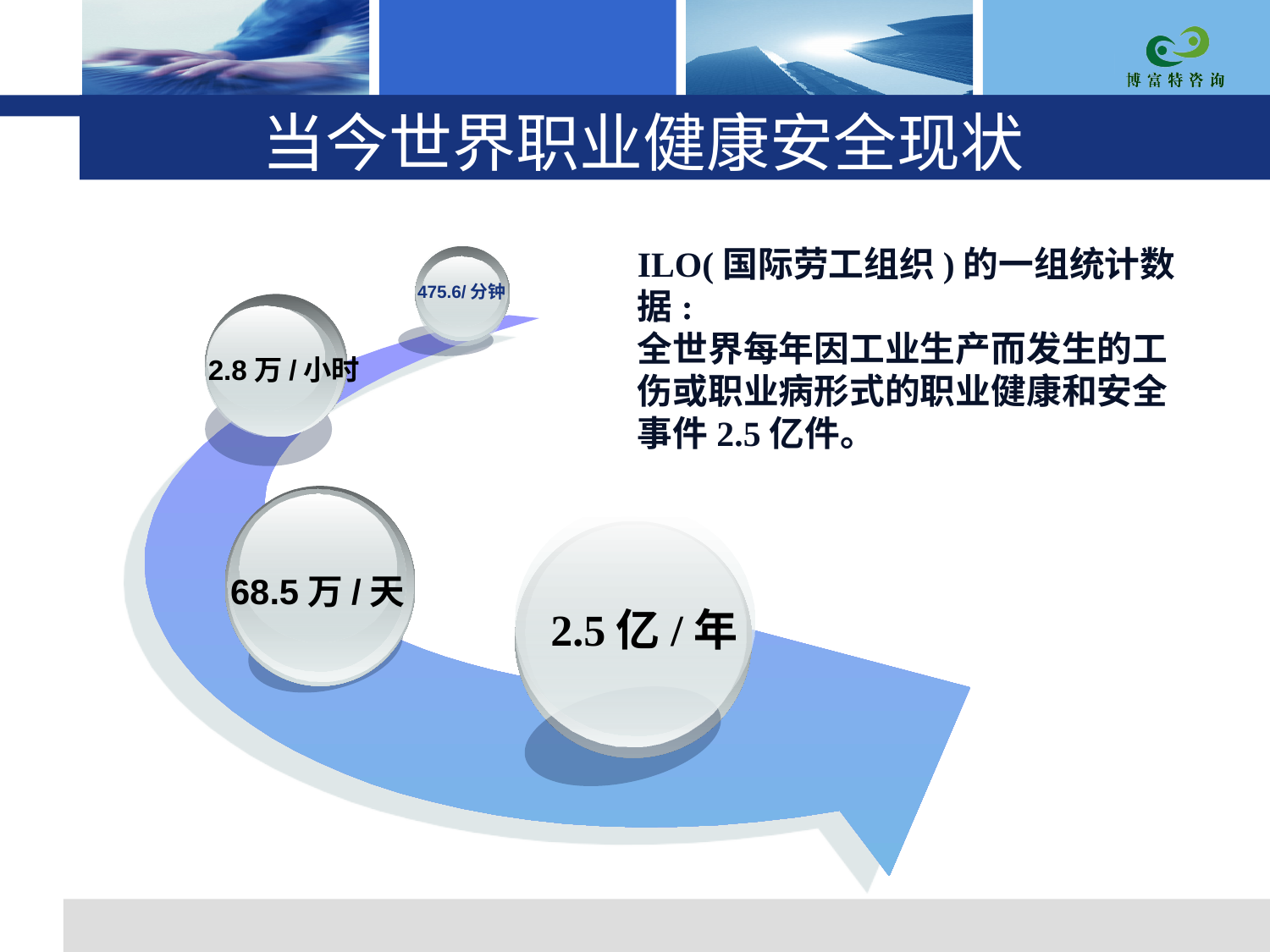

# 当今世界职业健康安全现状
ILO(国际劳工组织)的一组统计数据:
全世界每年因工业生产而发生的工伤或职业病形式的职业健康和安全事件2.5亿件。

475.6/分钟

2.8万/小时

68.5万/天

2.5亿/年